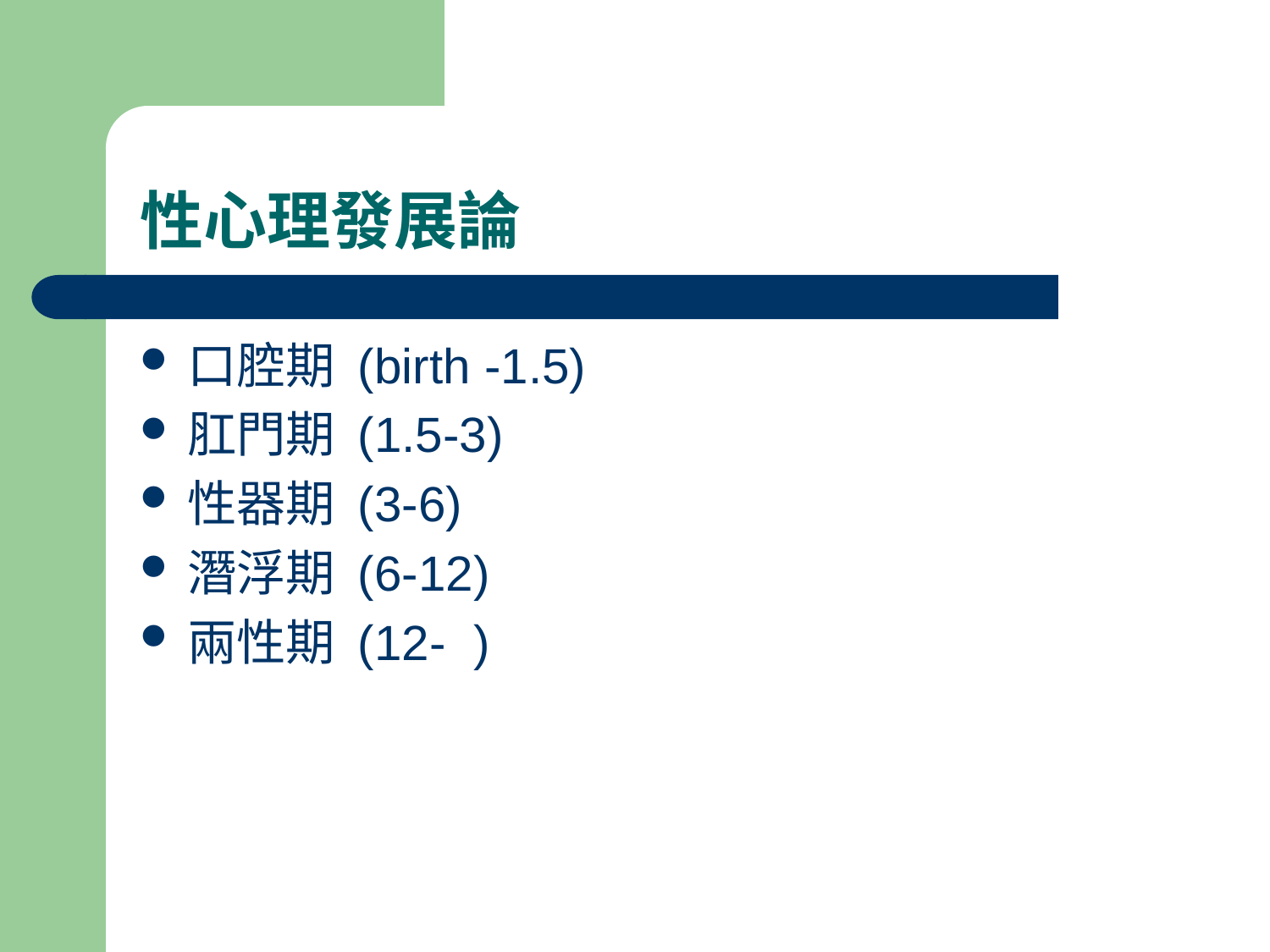

# 性心理發展論
口腔期 (birth -1.5)
肛門期 (1.5-3)
性器期 (3-6)
潛浮期 (6-12)
兩性期 (12-  )